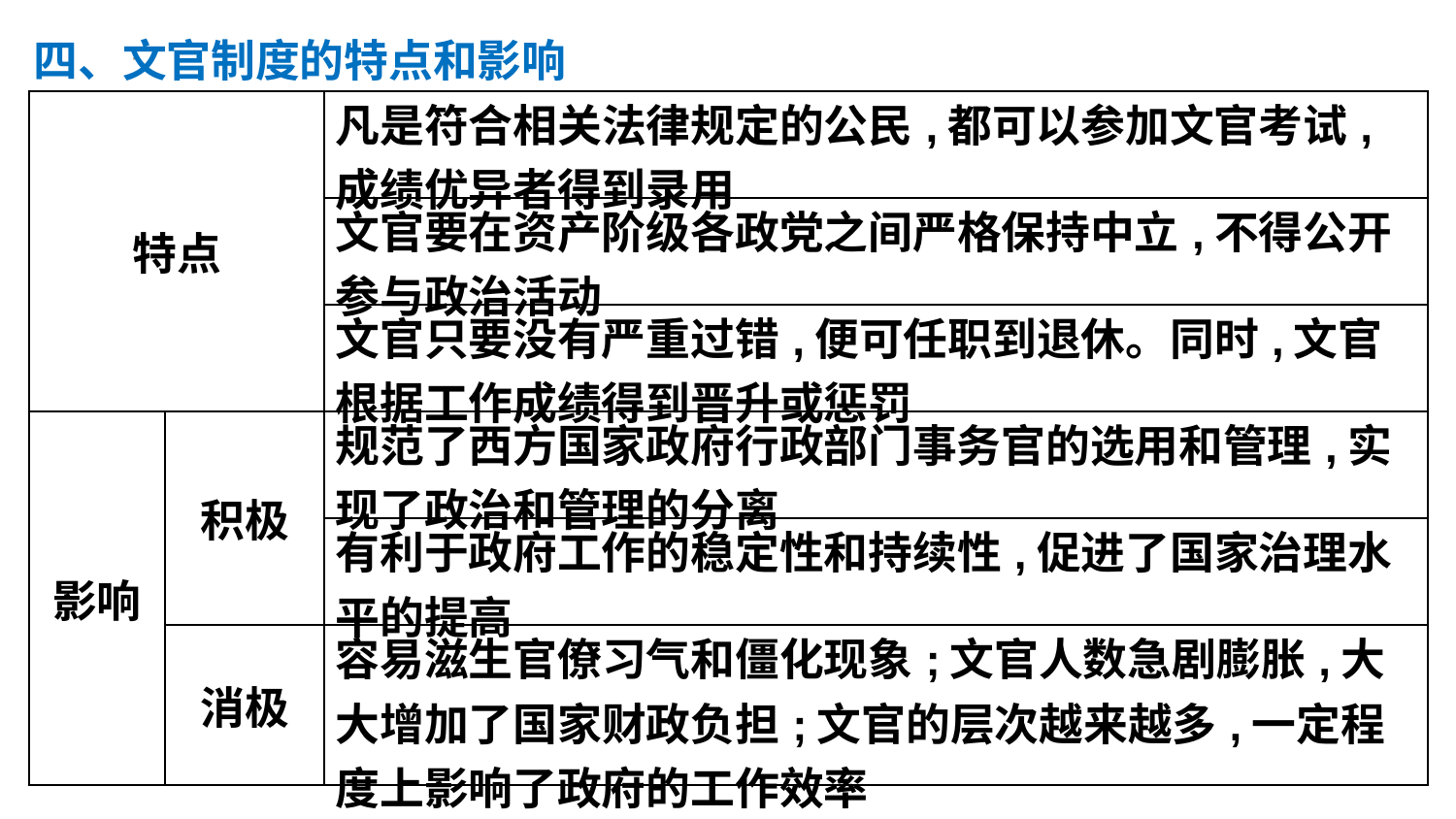

四、文官制度的特点和影响
| 特点 |  | 凡是符合相关法律规定的公民,都可以参加文官考试,成绩优异者得到录用 |
| --- | --- | --- |
|  |  | 文官要在资产阶级各政党之间严格保持中立,不得公开参与政治活动 |
|  |  | 文官只要没有严重过错,便可任职到退休。同时,文官根据工作成绩得到晋升或惩罚 |
| 影响 | 积极 | 规范了西方国家政府行政部门事务官的选用和管理,实现了政治和管理的分离 |
|  |  | 有利于政府工作的稳定性和持续性,促进了国家治理水平的提高 |
|  | 消极 | 容易滋生官僚习气和僵化现象;文官人数急剧膨胀,大大增加了国家财政负担;文官的层次越来越多,一定程度上影响了政府的工作效率 |